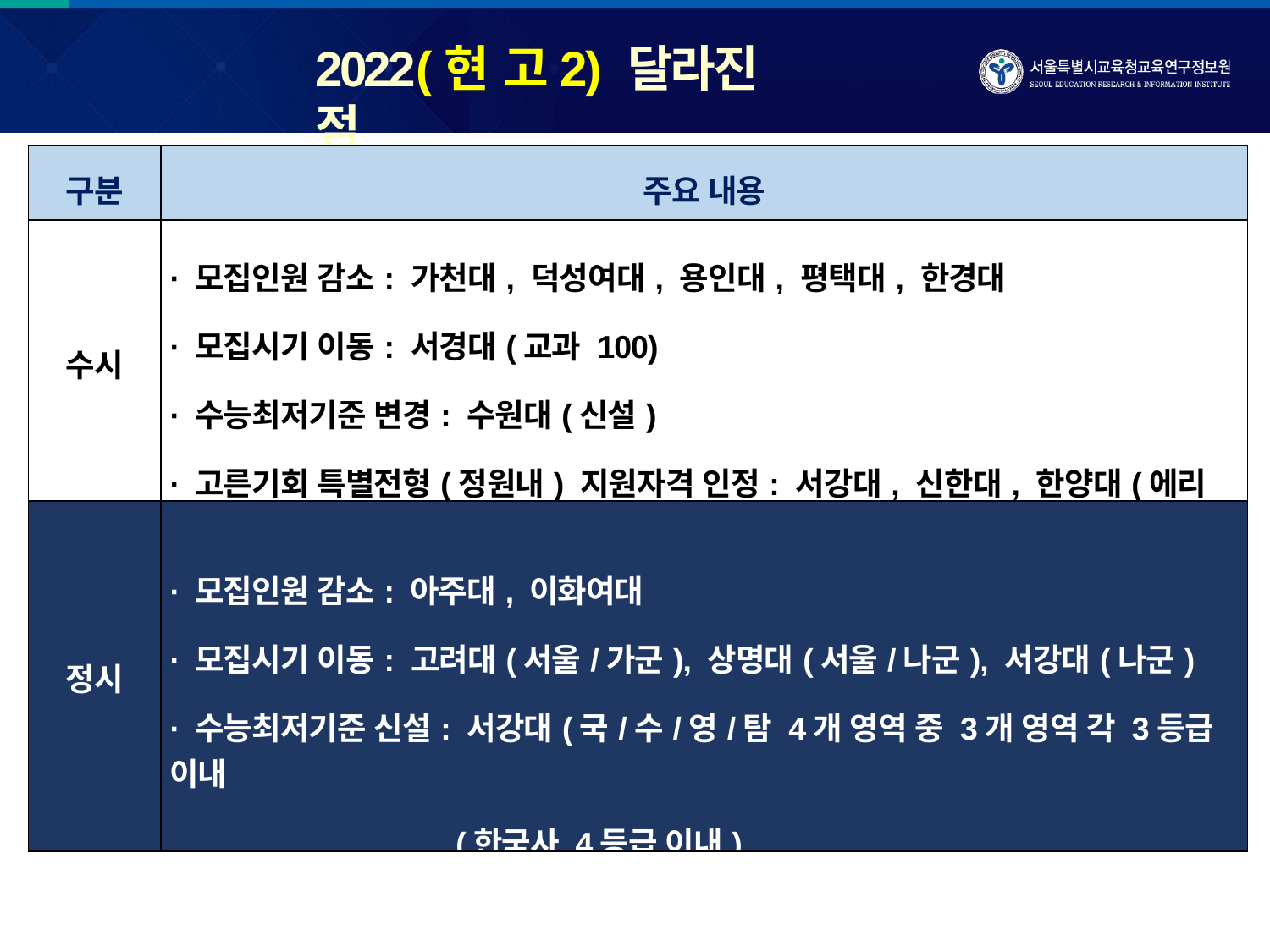

# 2022(현 고2) 달라진 점
| 구분 | 주요 내용 |
| --- | --- |
| 수시 | ∙ 모집인원 감소: 가천대, 덕성여대, 용인대, 평택대, 한경대 ∙ 모집시기 이동: 서경대(교과 100) ∙ 수능최저기준 변경: 수원대(신설) ∙ 고른기회 특별전형(정원내) 지원자격 인정: 서강대, 신한대, 한양대(에리카) |
| 정시 | ∙ 모집인원 감소: 아주대, 이화여대 ∙ 모집시기 이동: 고려대(서울/가군), 상명대(서울/나군), 서강대(나군) ∙ 수능최저기준 신설: 서강대(국/수/영/탐 4개 영역 중 3개 영역 각 3등급 이내 (한국사 4등급 이내) |